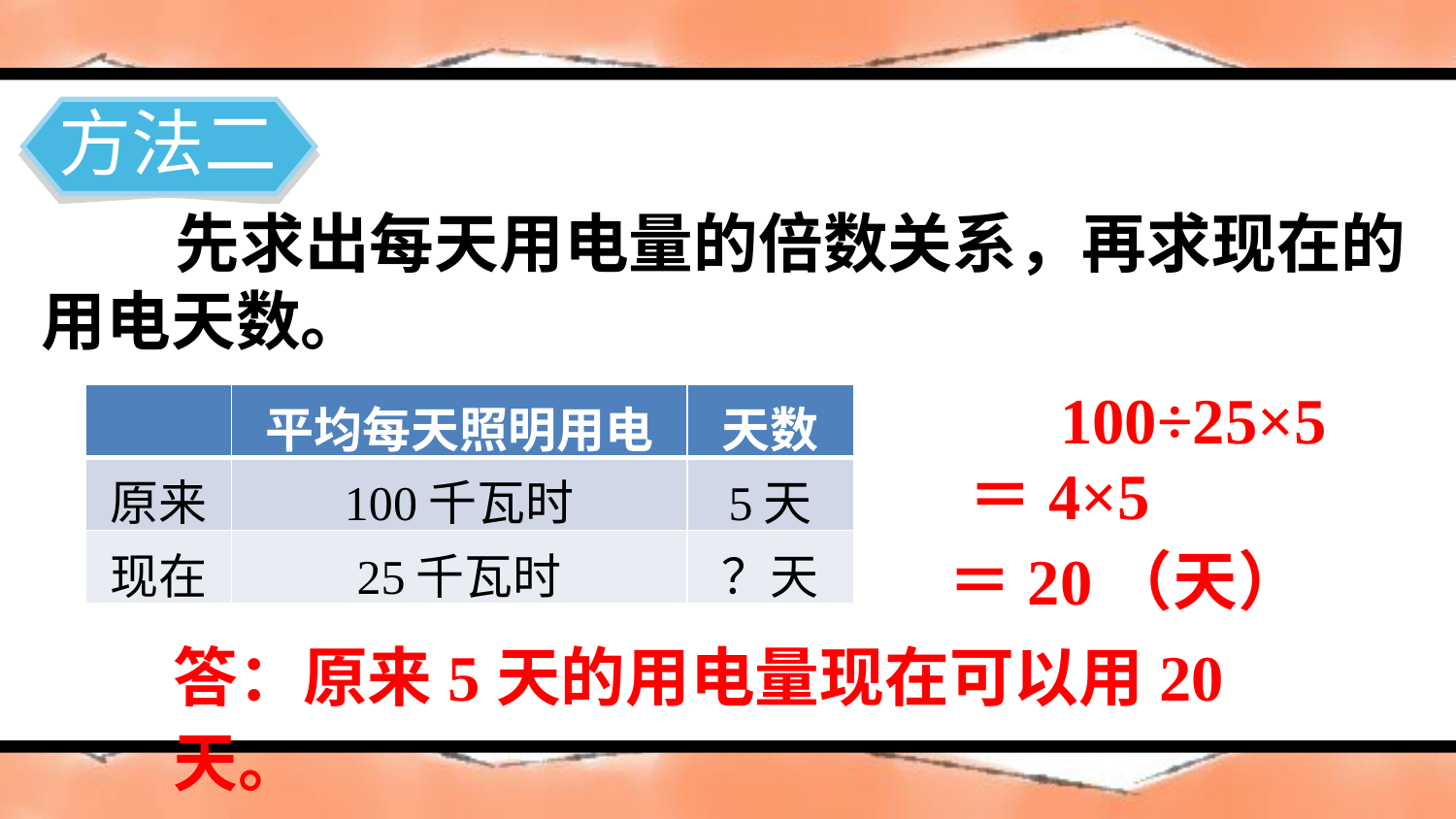

方法二

        先求出每天用电量的倍数关系，再求现在的用电天数。
100÷25×5
|  | 平均每天照明用电 | 天数 |
| --- | --- | --- |
| 原来 | 100千瓦时 | 5天 |
| 现在 | 25千瓦时 | ？天 |
＝4×5
＝20（天）
答：原来5天的用电量现在可以用20天。